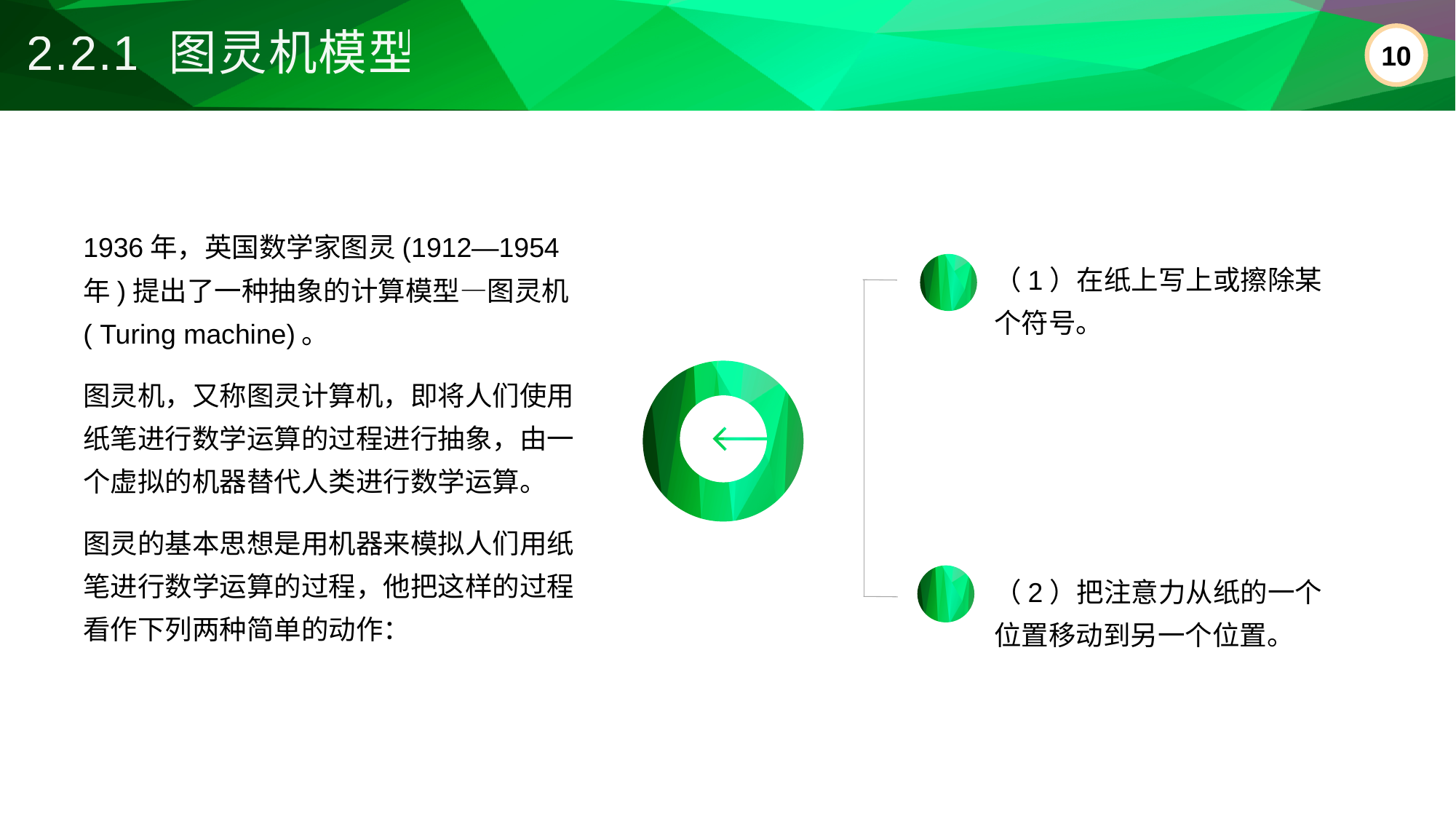

2.2.1 图灵机模型
1936年，英国数学家图灵(1912―1954年)提出了一种抽象的计算模型—图灵机( Turing machine)。
图灵机，又称图灵计算机，即将人们使用纸笔进行数学运算的过程进行抽象，由一个虚拟的机器替代人类进行数学运算。
图灵的基本思想是用机器来模拟人们用纸笔进行数学运算的过程，他把这样的过程看作下列两种简单的动作：
（1）在纸上写上或擦除某个符号。

（2）把注意力从纸的一个位置移动到另一个位置。